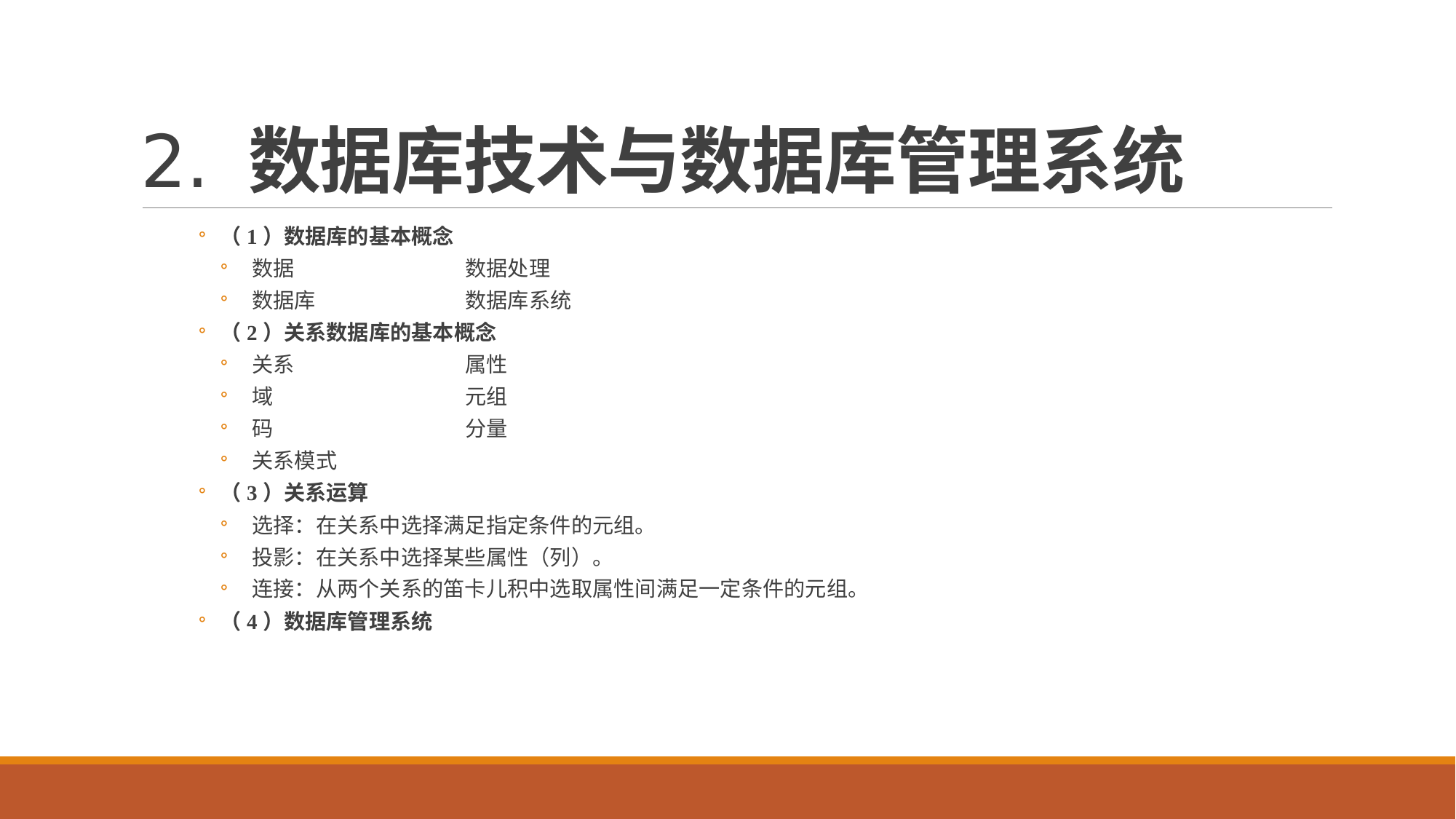

# 2. 数据库技术与数据库管理系统
（1）数据库的基本概念
 数据		 数据处理
 数据库		 数据库系统
（2）关系数据库的基本概念
 关系		 属性
 域		 元组
 码		 分量
 关系模式
（3）关系运算
 选择：在关系中选择满足指定条件的元组。
 投影：在关系中选择某些属性（列）。
 连接：从两个关系的笛卡儿积中选取属性间满足一定条件的元组。
（4）数据库管理系统